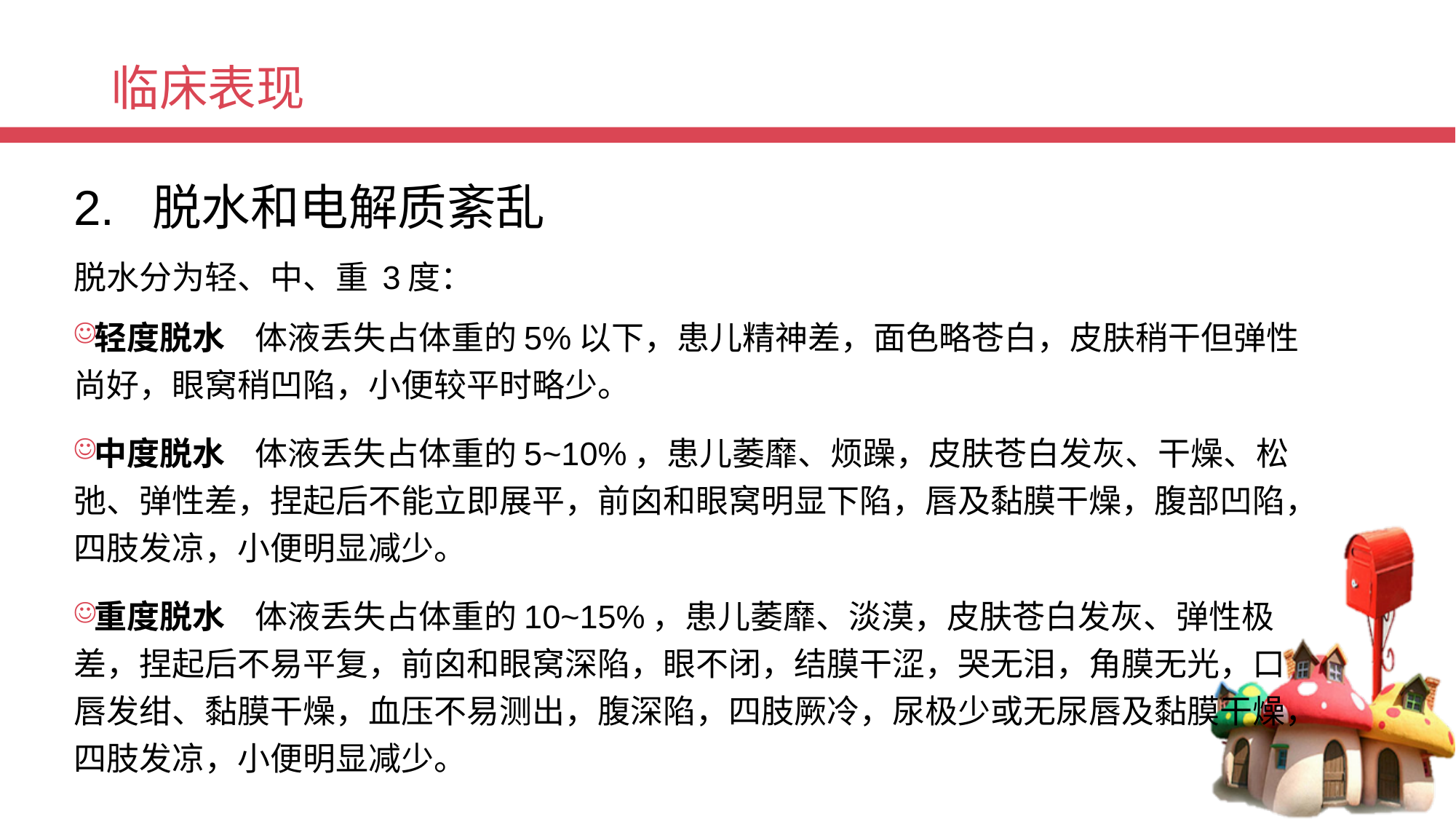

# 临床表现
2.  脱水和电解质紊乱
脱水分为轻、中、重 3度：
轻度脱水    体液丢失占体重的5%以下，患儿精神差，面色略苍白，皮肤稍干但弹性尚好，眼窝稍凹陷，小便较平时略少。
中度脱水    体液丢失占体重的5~10%，患儿萎靡、烦躁，皮肤苍白发灰、干燥、松弛、弹性差，捏起后不能立即展平，前囟和眼窝明显下陷，唇及黏膜干燥，腹部凹陷，四肢发凉，小便明显减少。
重度脱水    体液丢失占体重的10~15%，患儿萎靡、淡漠，皮肤苍白发灰、弹性极差，捏起后不易平复，前囟和眼窝深陷，眼不闭，结膜干涩，哭无泪，角膜无光，口唇发绀、黏膜干燥，血压不易测出，腹深陷，四肢厥冷，尿极少或无尿唇及黏膜干燥，四肢发凉，小便明显减少。